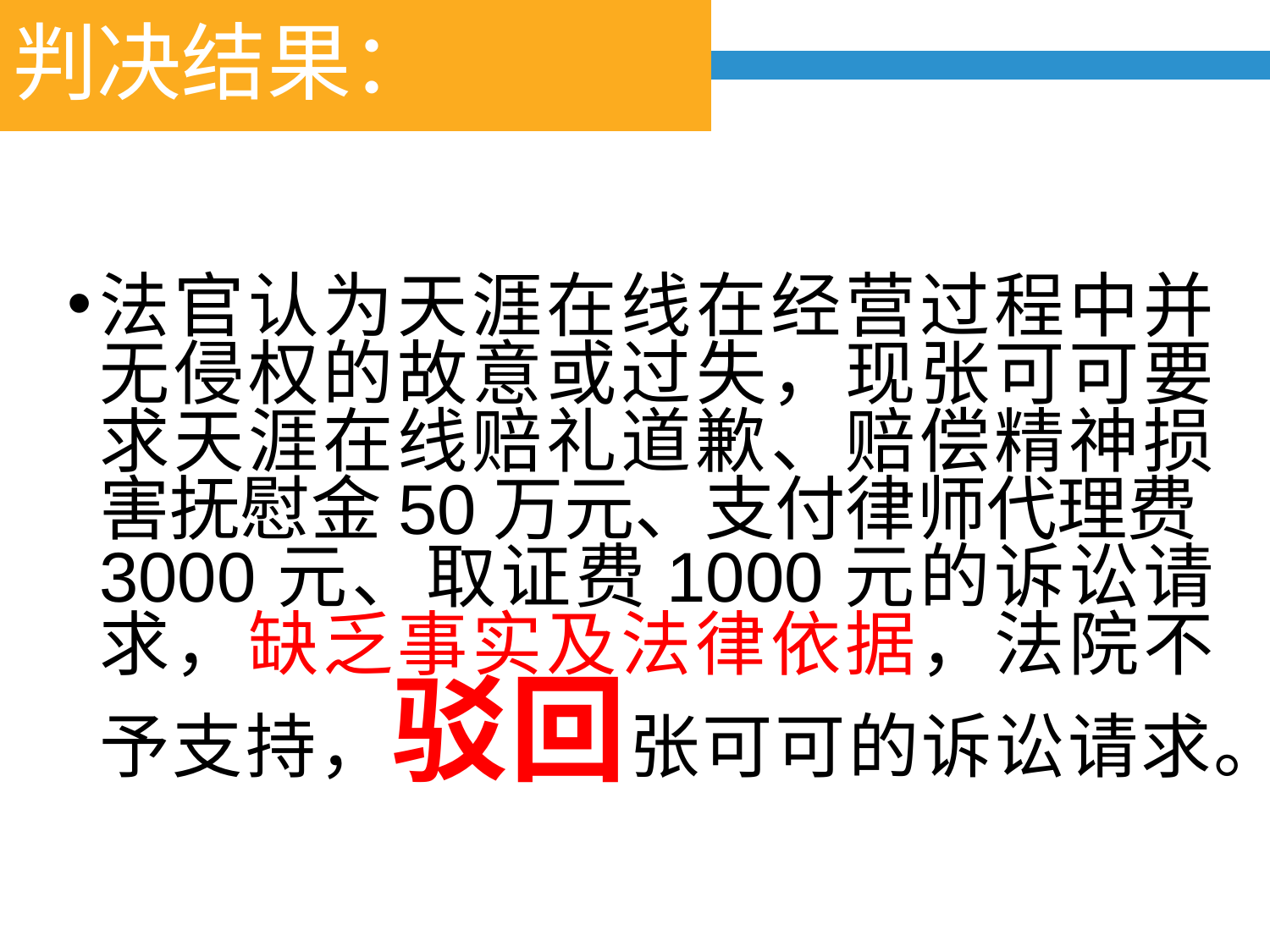

# 判决结果：

法官认为天涯在线在经营过程中并无侵权的故意或过失，现张可可要求天涯在线赔礼道歉、赔偿精神损害抚慰金50万元、支付律师代理费3000元、取证费1000元的诉讼请求，缺乏事实及法律依据，法院不予支持，驳回张可可的诉讼请求。